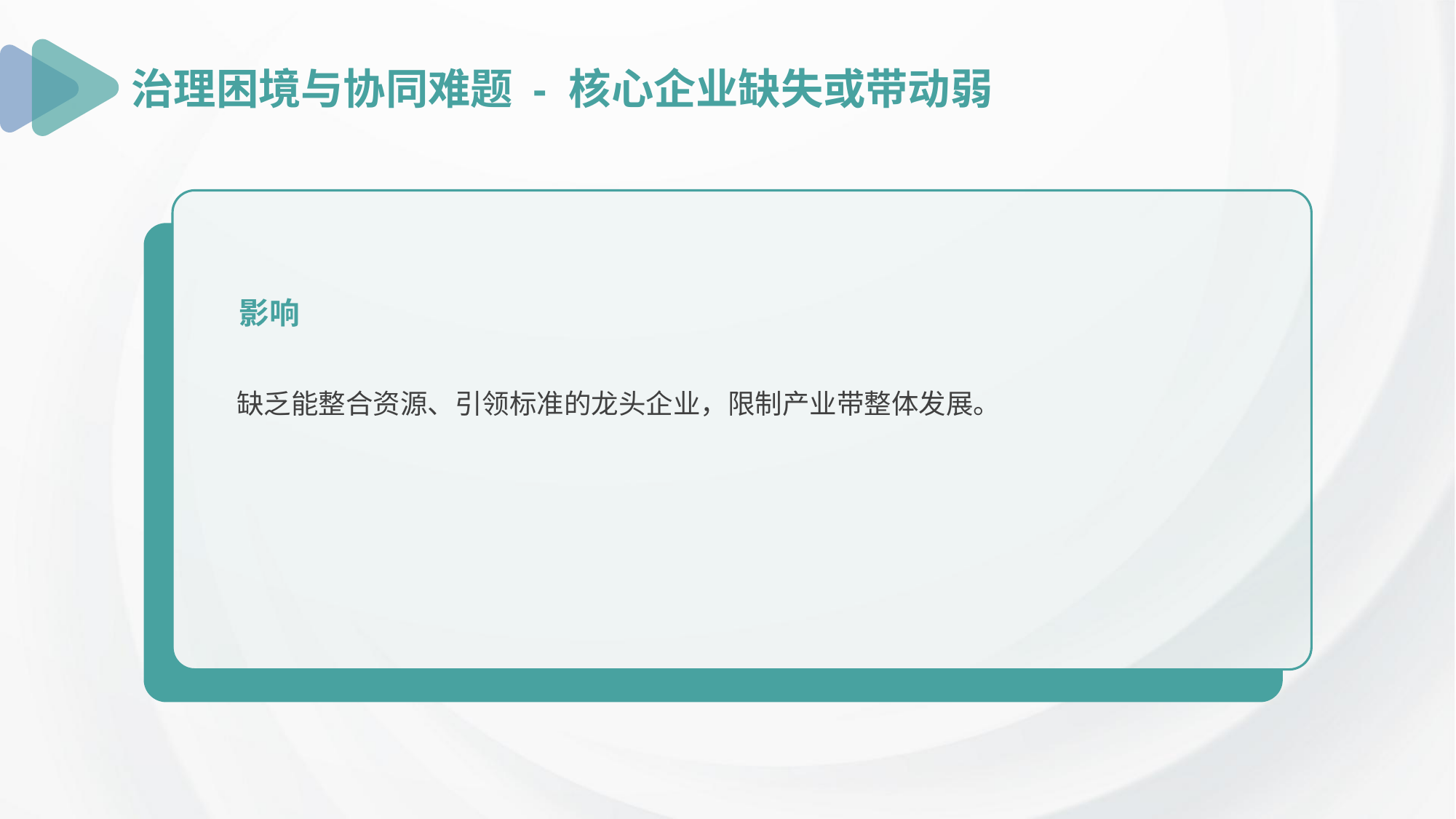

治理困境与协同难题 - 核心企业缺失或带动弱

影响
缺乏能整合资源、引领标准的龙头企业，限制产业带整体发展。